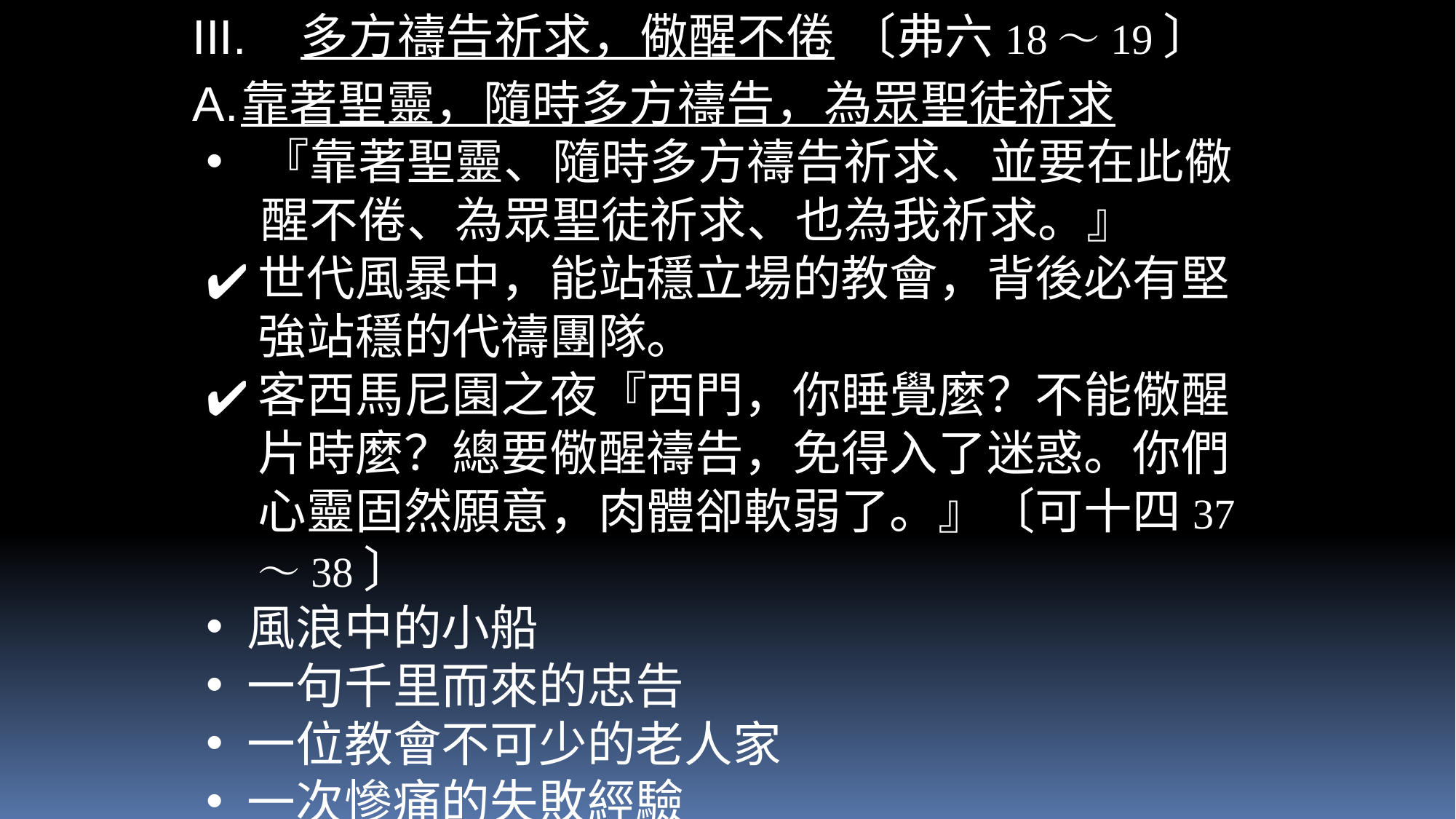

多方禱告祈求，儆醒不倦 〔弗六18～19〕
靠著聖靈，隨時多方禱告，為眾聖徒祈求
『靠著聖靈、隨時多方禱告祈求、並要在此儆醒不倦、為眾聖徒祈求、也為我祈求。』
世代風暴中，能站穩立場的教會，背後必有堅強站穩的代禱團隊。
客西馬尼園之夜『西門，你睡覺麼？不能儆醒片時麼？總要儆醒禱告，免得入了迷惑。你們心靈固然願意，肉體卻軟弱了。』〔可十四37～38〕
風浪中的小船
一句千里而來的忠告
一位教會不可少的老人家
一次慘痛的失敗經驗